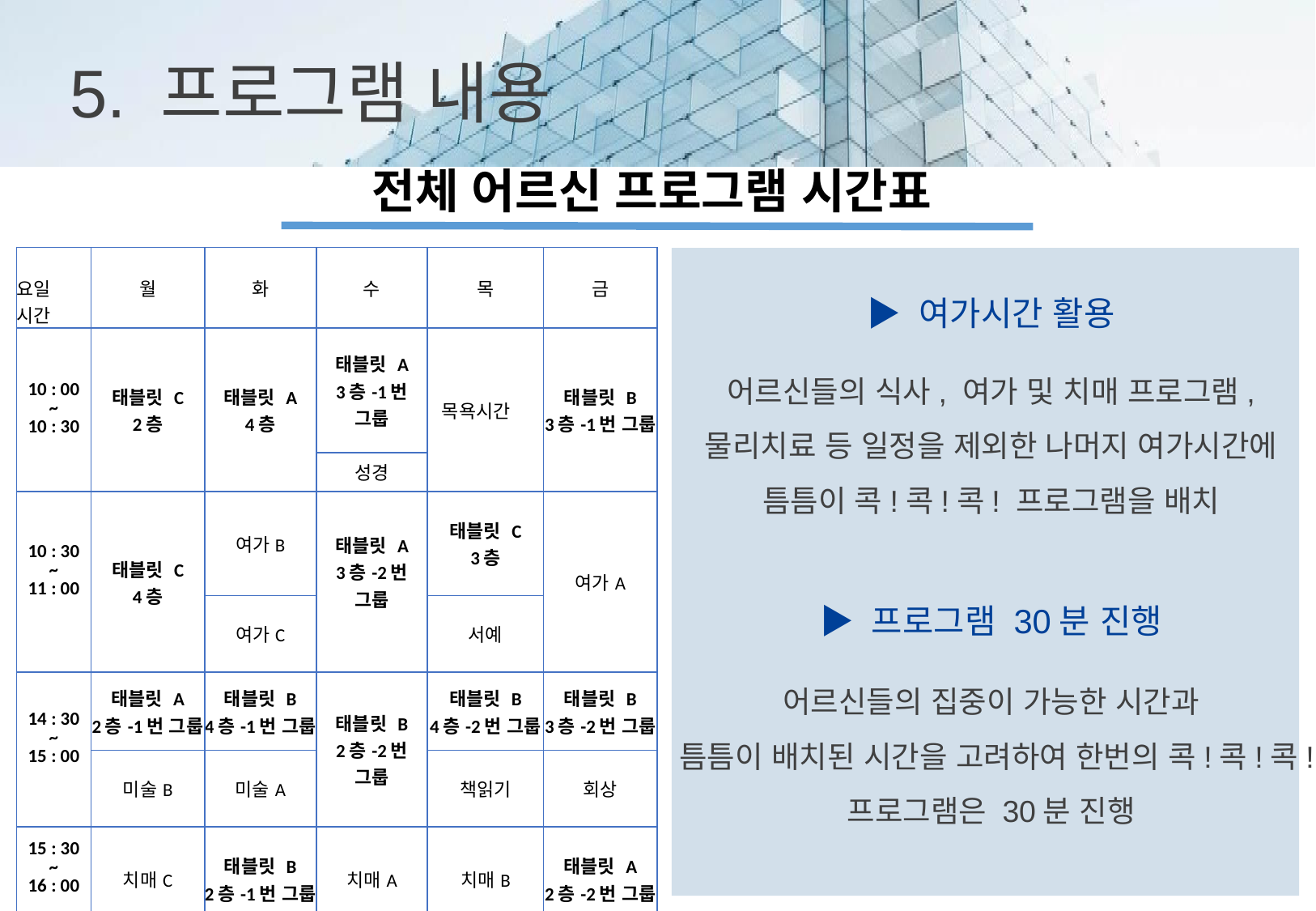

5. 프로그램 내용
전체 어르신 프로그램 시간표
| 요일 시간 | 월 | 화 | 수 | 목 | 금 |
| --- | --- | --- | --- | --- | --- |
| 10 : 00 ~ 10 : 30 | 태블릿 C 2층 | 태블릿 A 4층 | 태블릿 A 3층-1번 그룹 | 목욕시간 | 태블릿 B 3층-1번 그룹 |
|  |  |  | 성경 |  |  |
| 10 : 30 ~ 11 : 00 | 태블릿 C 4층 | 여가B | 태블릿 A 3층-2번 그룹 | 태블릿 C 3층 | 여가A |
|  |  | 여가C |  | 서예 |  |
| 14 : 30 ~ 15 : 00 | 태블릿 A 2층-1번 그룹 | 태블릿 B 4층-1번 그룹 | 태블릿 B 2층-2번 그룹 | 태블릿 B 4층-2번 그룹 | 태블릿 B 3층-2번 그룹 |
|  | 미술B | 미술A |  | 책읽기 | 회상 |
| 15 : 30 ~ 16 : 00 | 치매C | 태블릿 B 2층-1번 그룹 | 치매A | 치매B | 태블릿 A 2층-2번 그룹 |

▶ 여가시간 활용
어르신들의 식사, 여가 및 치매 프로그램, 물리치료 등 일정을 제외한 나머지 여가시간에 틈틈이 콕!콕!콕! 프로그램을 배치
▶ 프로그램 30분 진행
어르신들의 집중이 가능한 시간과
틈틈이 배치된 시간을 고려하여 한번의 콕!콕!콕!프로그램은 30분 진행